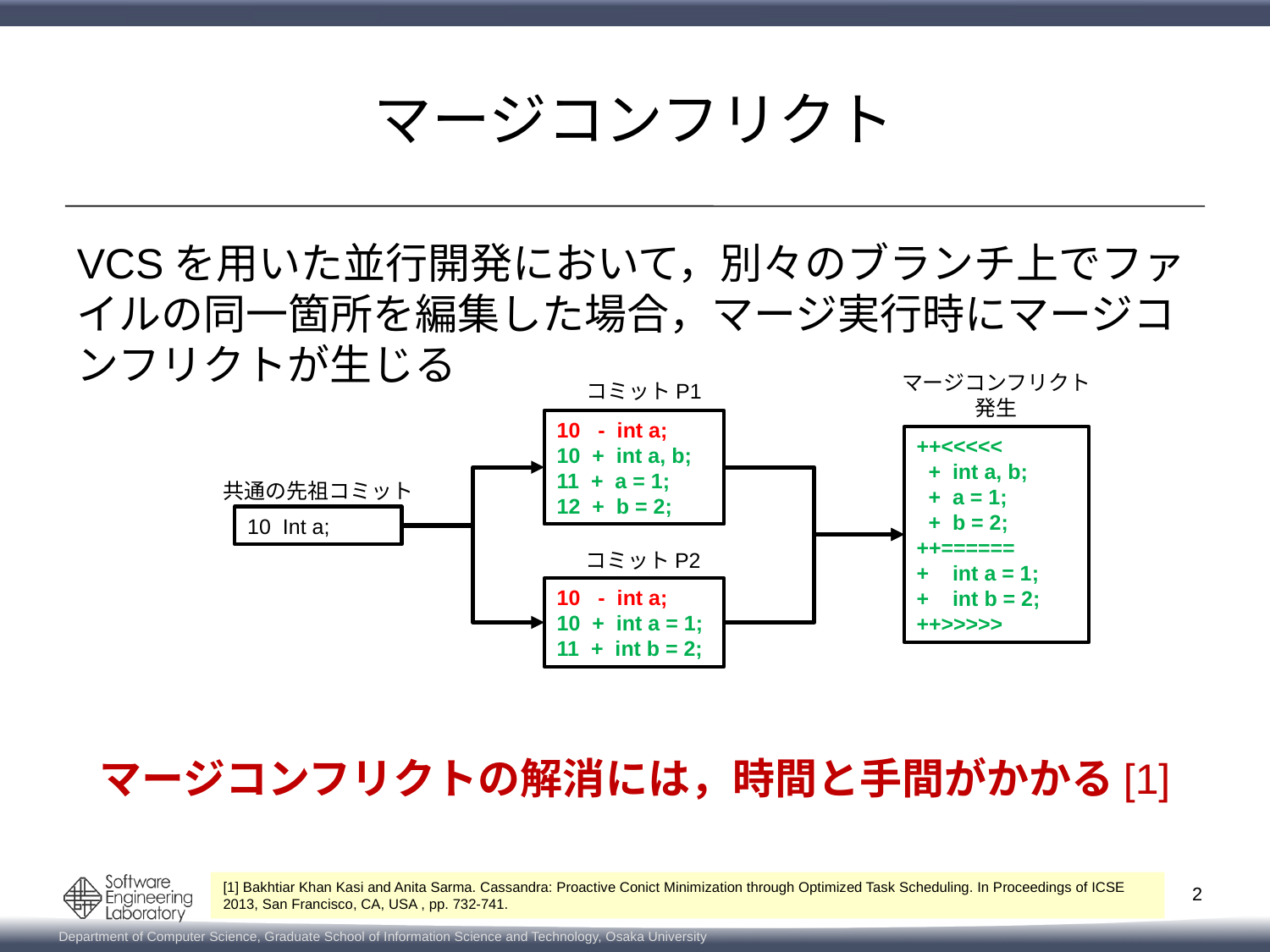

# マージコンフリクト
VCSを用いた並行開発において，別々のブランチ上でファイルの同一箇所を編集した場合，マージ実行時にマージコンフリクトが生じる

マージコンフリクトの解消には，時間と手間がかかる[1]
マージコンフリクト
発生
コミットP1
10   -  int a;
10  +  int a, b;
11  +  a = 1;
12  +  b = 2;
++<<<<<
  +  int a, b;
  +  a = 1;
  +  b = 2;
++======
+    int a = 1;
+    int b = 2;
++>>>>>
共通の先祖コミット
10  Int a;
コミットP2
10   -  int a;
10  +  int a = 1;
11  +  int b = 2;
[1] Bakhtiar Khan Kasi and Anita Sarma. Cassandra: Proactive Conict Minimization through Optimized Task Scheduling. In Proceedings of ICSE 2013, San Francisco, CA, USA , pp. 732-741.
2